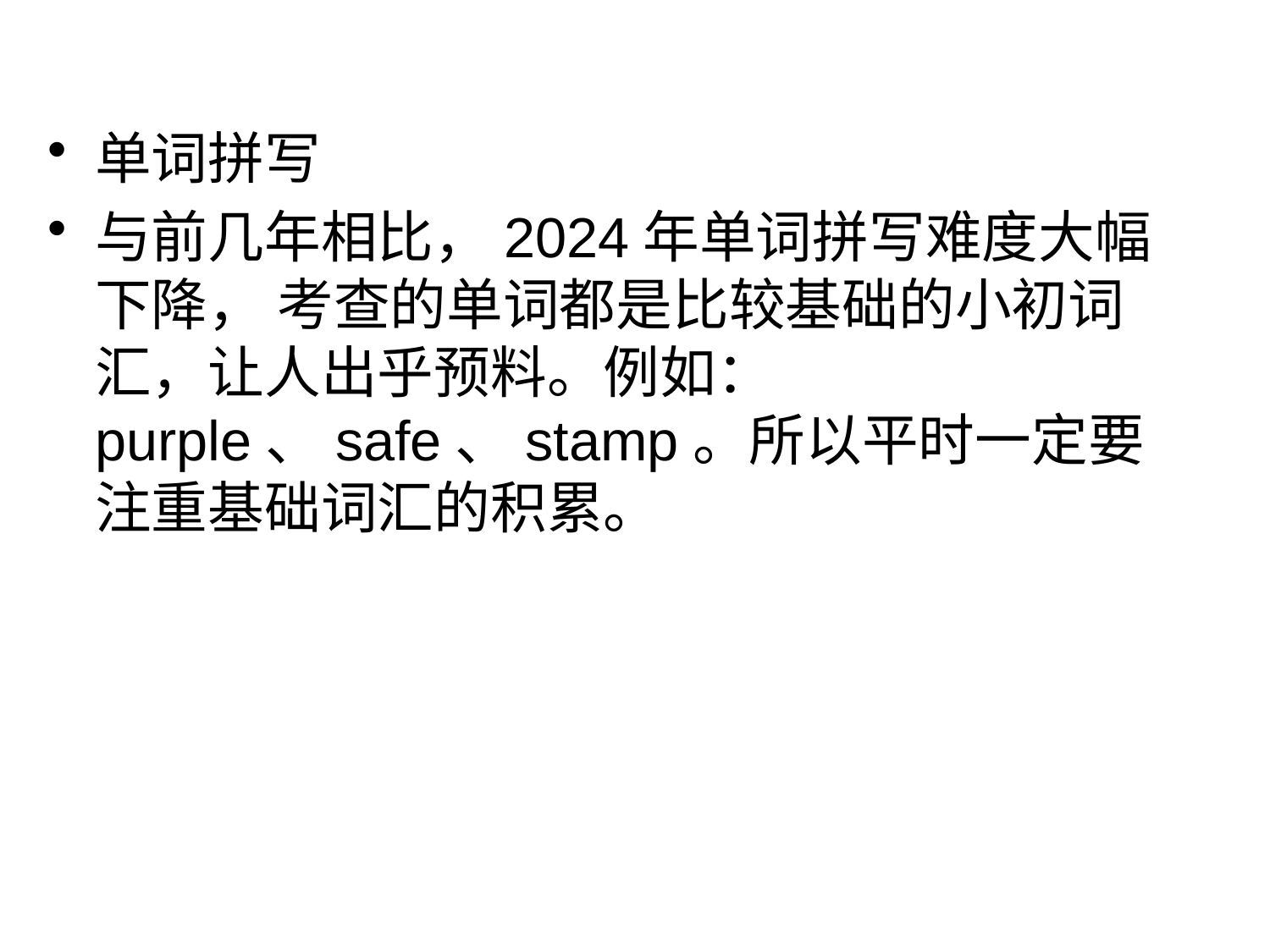

单词拼写
与前几年相比，2024年单词拼写难度大幅下降， 考查的单词都是比较基础的小初词汇，让人出乎预料。例如：purple、safe、stamp。所以平时一定要注重基础词汇的积累。